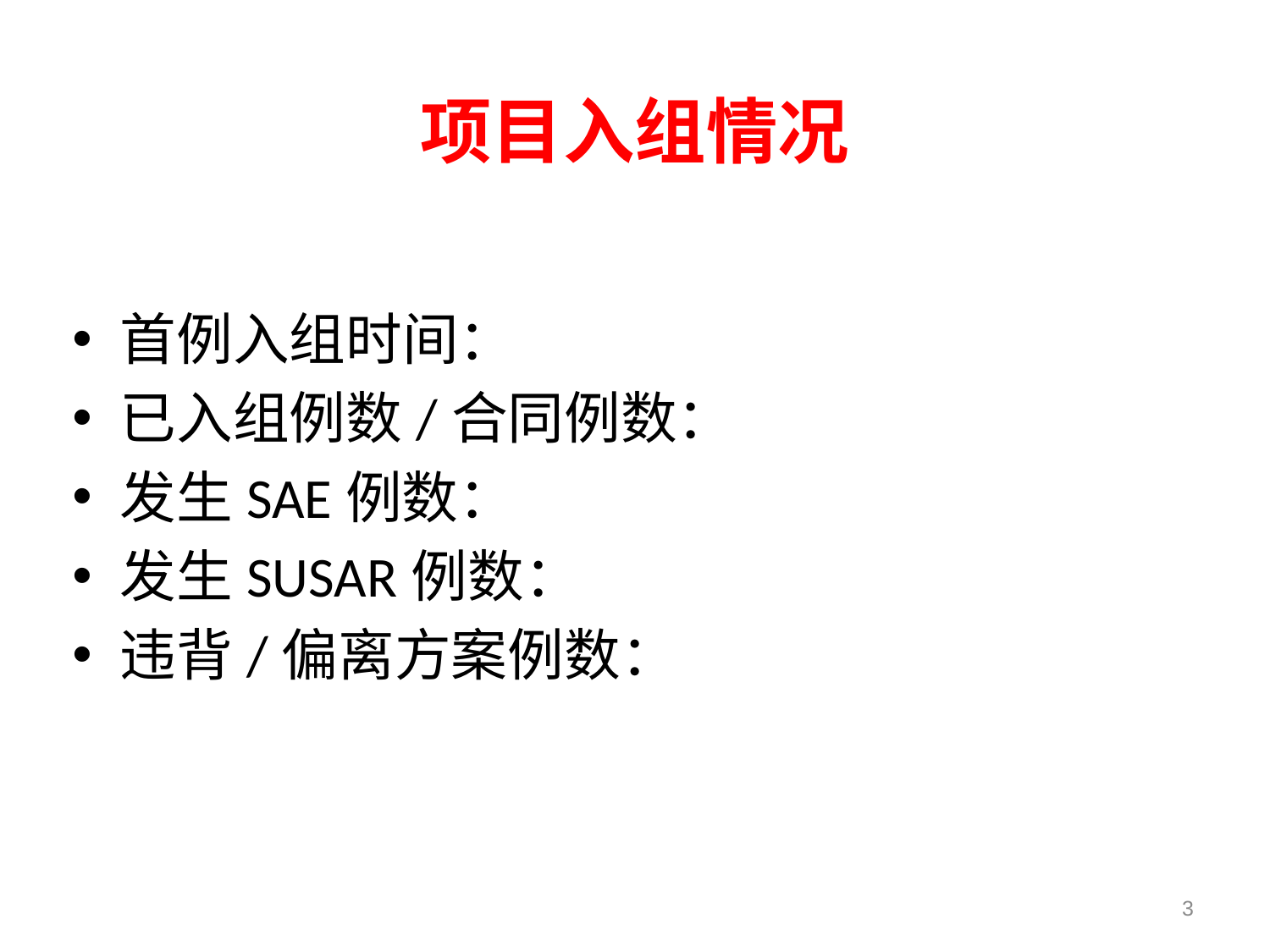

# 项目入组情况
首例入组时间：
已入组例数/合同例数：
发生SAE例数：
发生SUSAR例数：
违背/偏离方案例数：
3